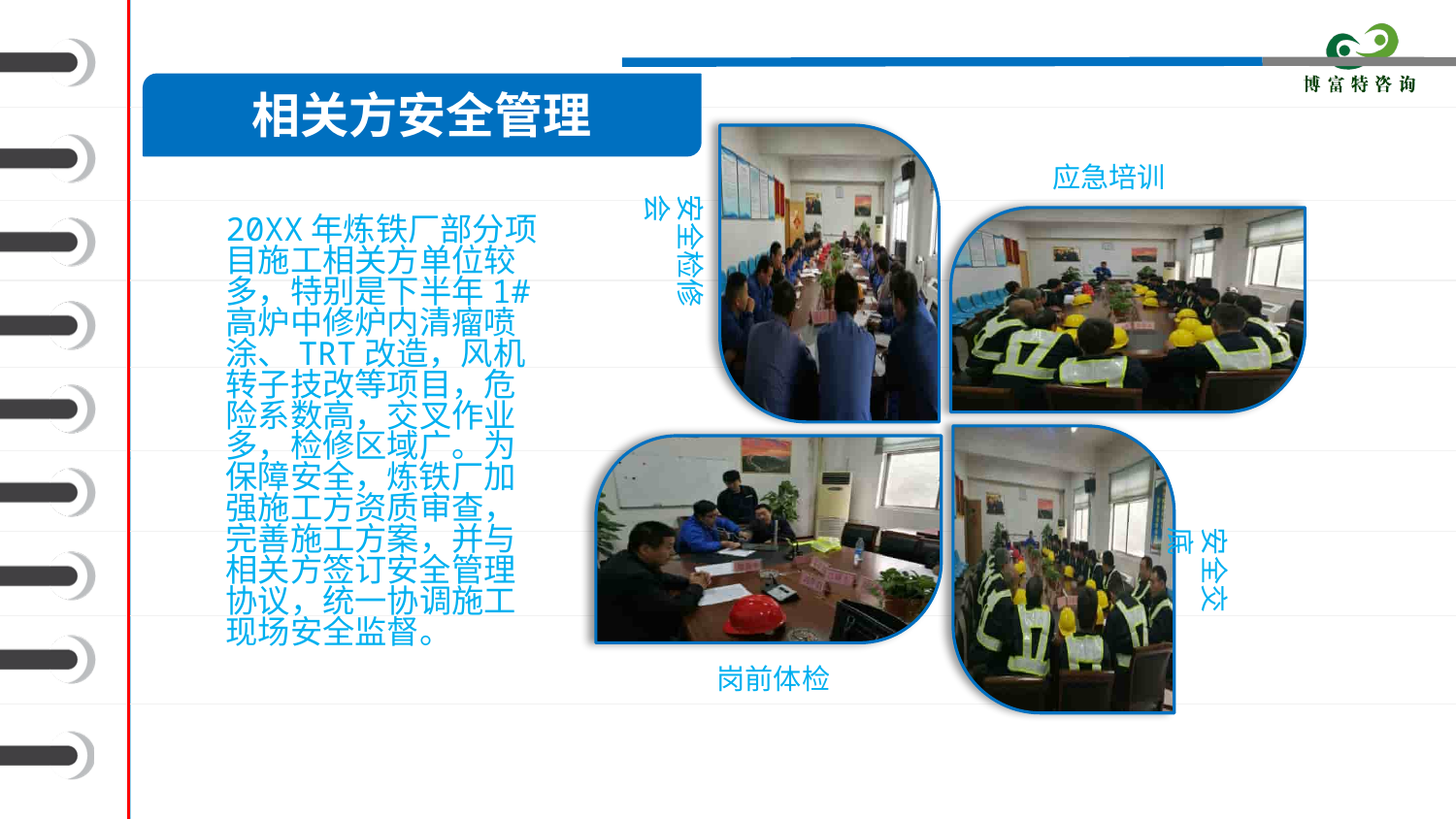

相关方安全管理
应急培训

安全检修会

20XX年炼铁厂部分项目施工相关方单位较多，特别是下半年1#高炉中修炉内清瘤喷涂、TRT改造，风机转子技改等项目，危险系数高，交叉作业多，检修区域广。为保障安全，炼铁厂加强施工方资质审查，完善施工方案，并与相关方签订安全管理协议，统一协调施工现场安全监督。

安全交底
岗前体检